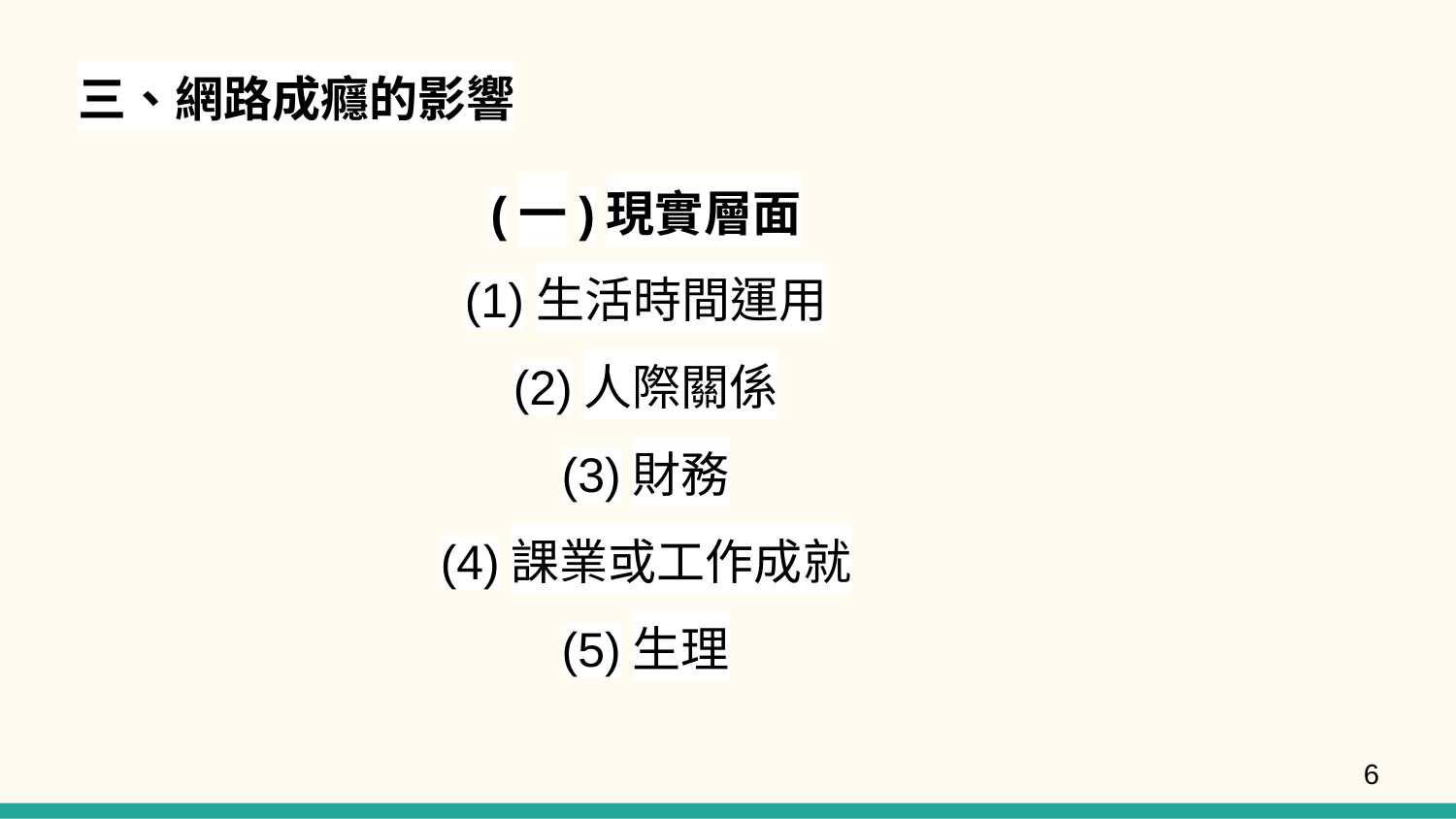

# 三、網路成癮的影響
(一)現實層面
(1)生活時間運用
(2)人際關係
(3)財務
(4)課業或工作成就
(5)生理

6